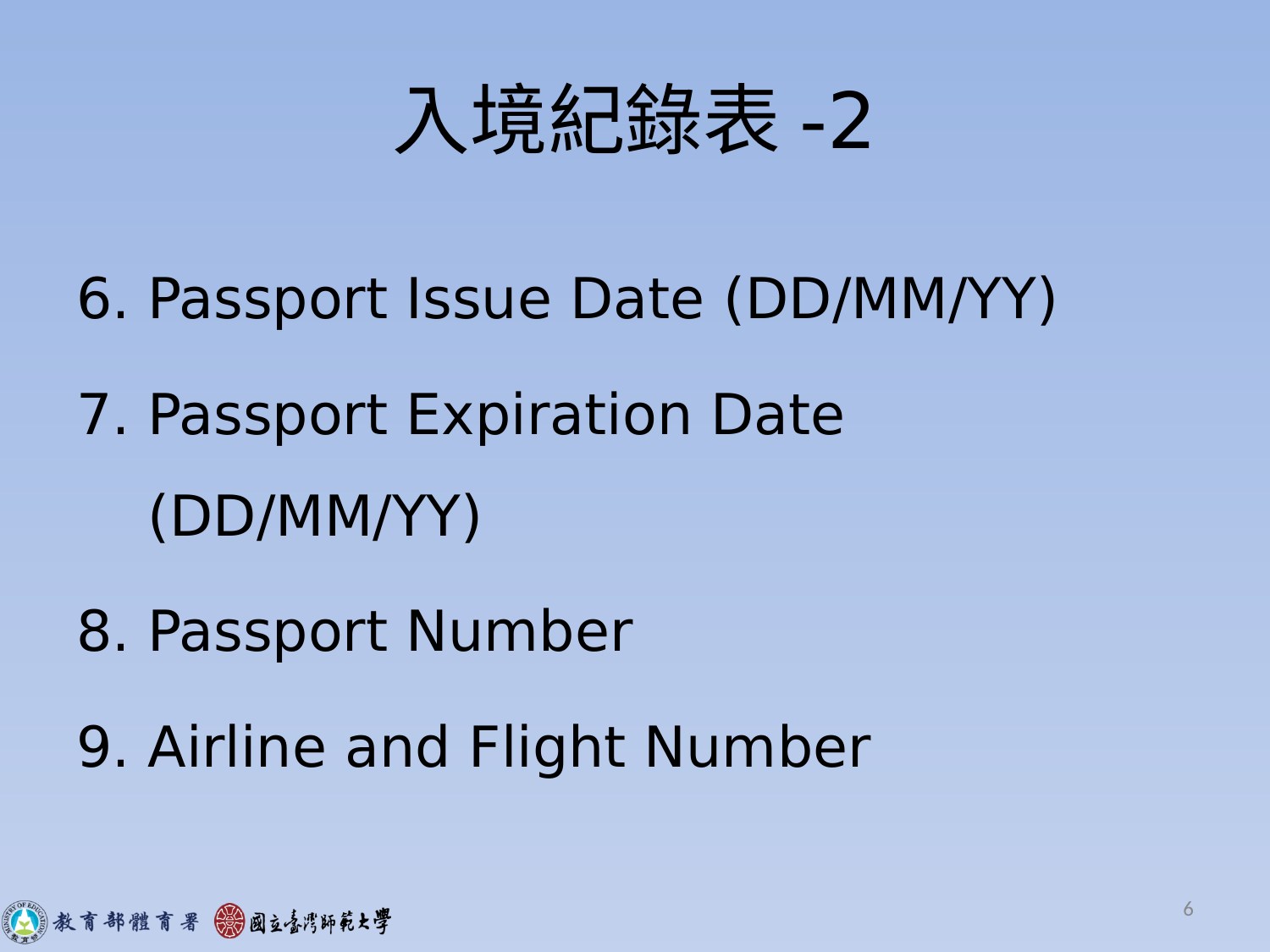

# 入境紀錄表-2
Passport Issue Date (DD/MM/YY)
Passport Expiration Date (DD/MM/YY)
Passport Number
Airline and Flight Number

6